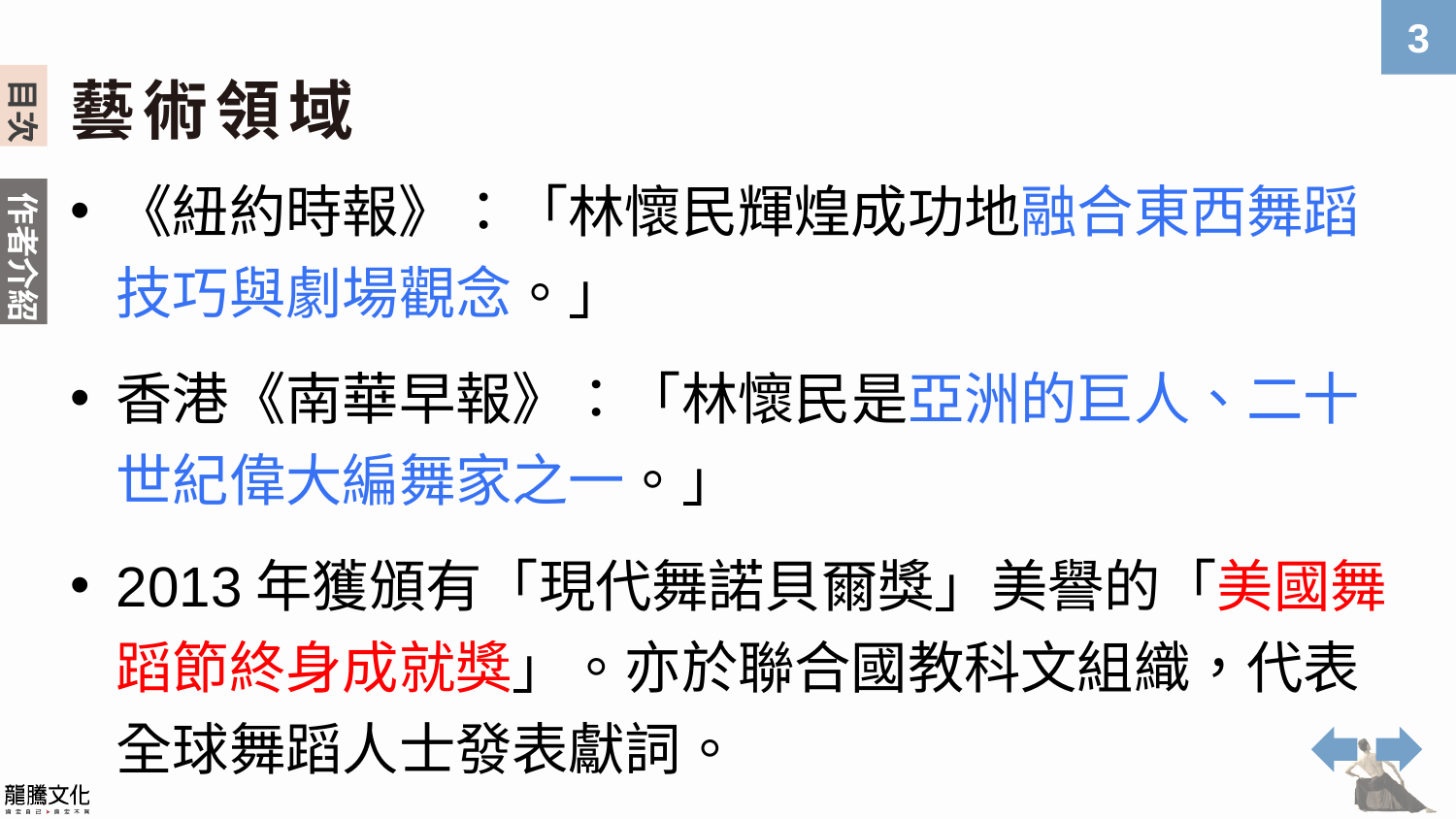

藝術領域
《紐約時報》：「林懷民輝煌成功地融合東西舞蹈技巧與劇場觀念。」
香港《南華早報》：「林懷民是亞洲的巨人、二十世紀偉大編舞家之一。」
2013年獲頒有「現代舞諾貝爾獎」美譽的「美國舞蹈節終身成就獎」。亦於聯合國教科文組織，代表全球舞蹈人士發表獻詞。